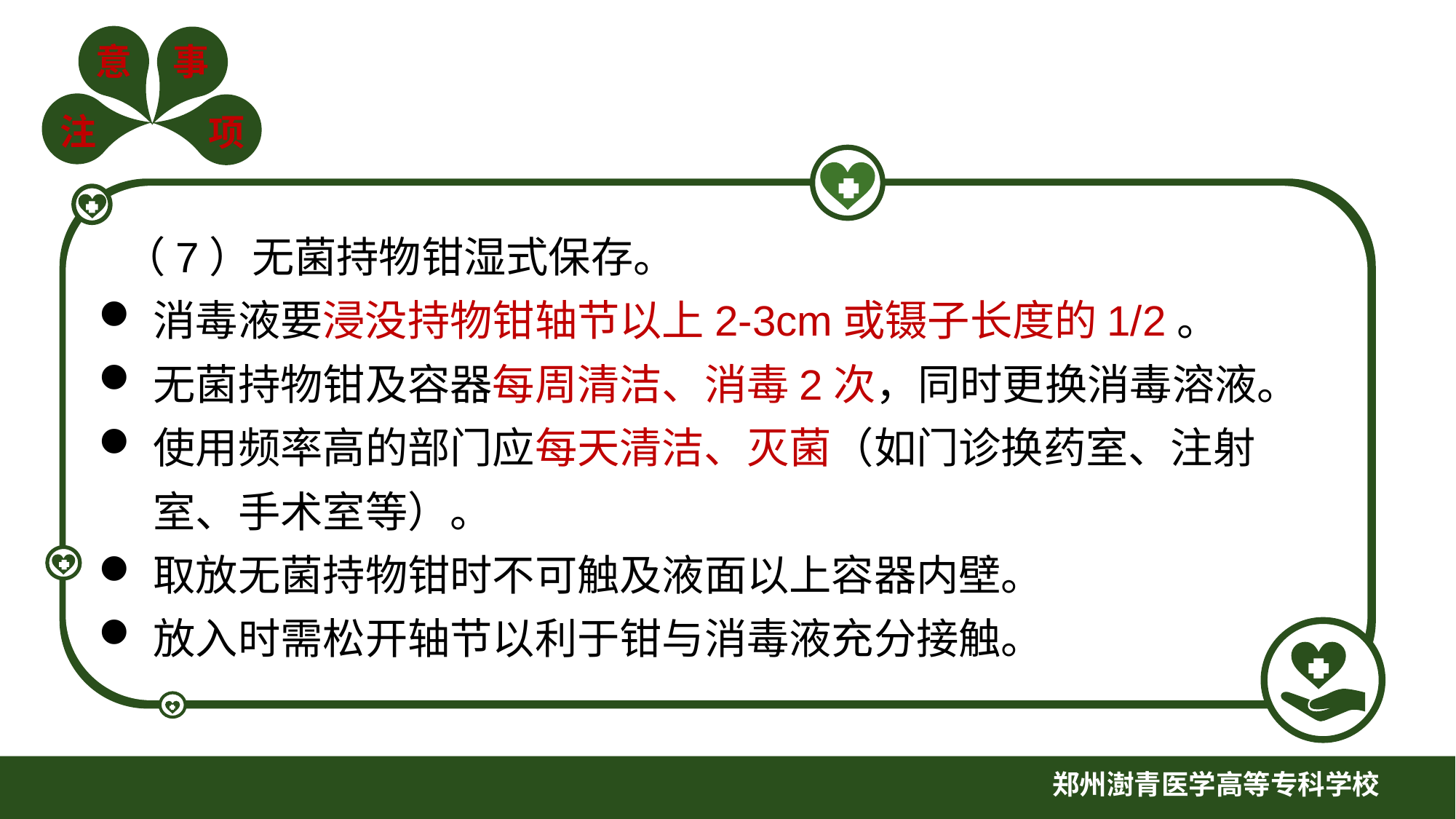

（7）无菌持物钳湿式保存。
消毒液要浸没持物钳轴节以上2-3cm或镊子长度的1/2。
无菌持物钳及容器每周清洁、消毒2次，同时更换消毒溶液。
使用频率高的部门应每天清洁、灭菌（如门诊换药室、注射室、手术室等）。
取放无菌持物钳时不可触及液面以上容器内壁。
放入时需松开轴节以利于钳与消毒液充分接触。
郑州澍青医学高等专科学校